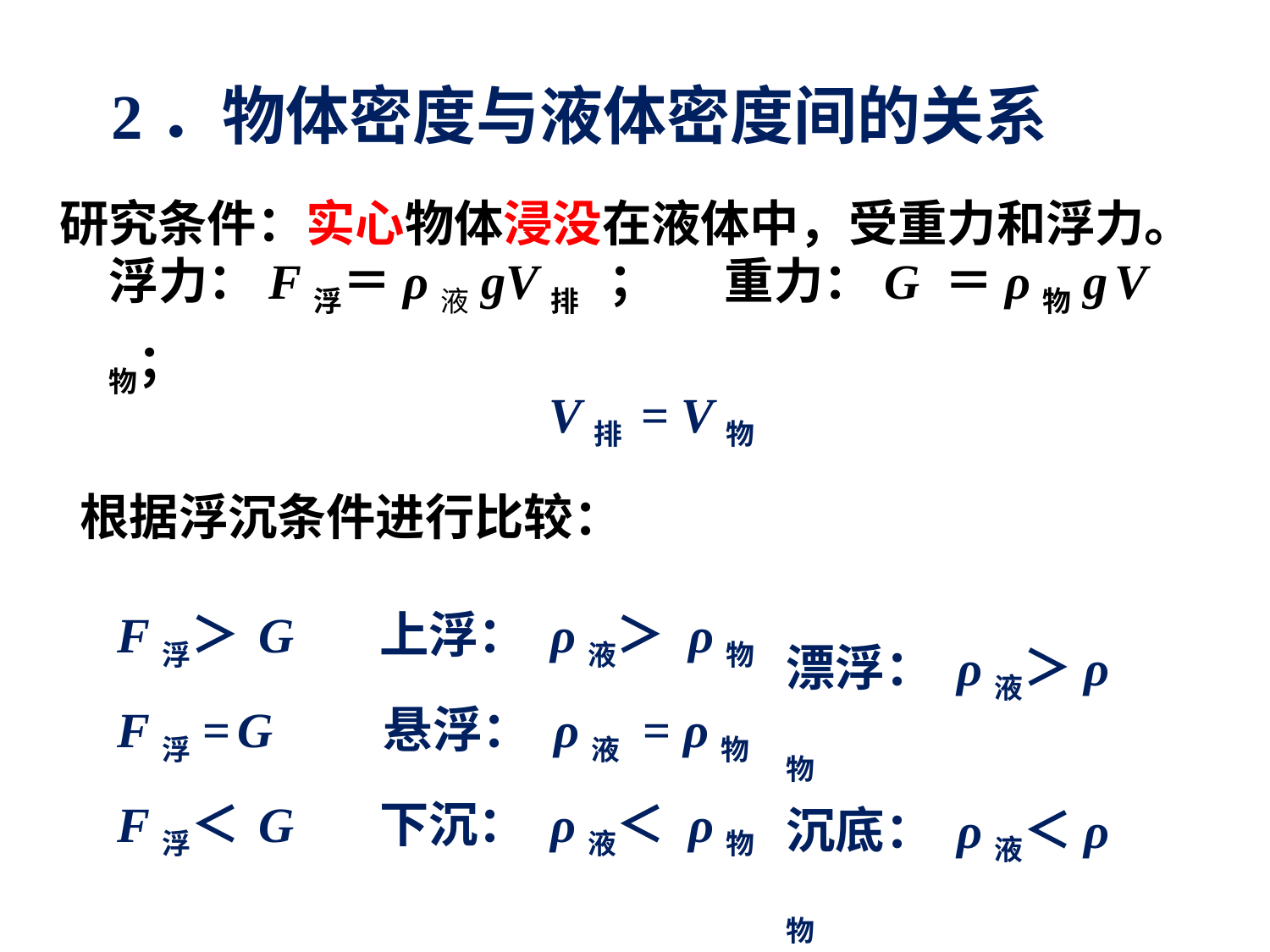

2．物体密度与液体密度间的关系
研究条件：实心物体浸没在液体中，受重力和浮力。
浮力：F浮＝ρ液gV排   ；      重力：G ＝ρ物g V物；
 V排 = V物
根据浮沉条件进行比较：
F浮＞ G      上浮： ρ液＞ ρ物
F浮= G        悬浮： ρ液 = ρ物
F浮＜ G      下沉： ρ液＜ ρ物
漂浮： ρ液＞ρ物
沉底： ρ液＜ρ物